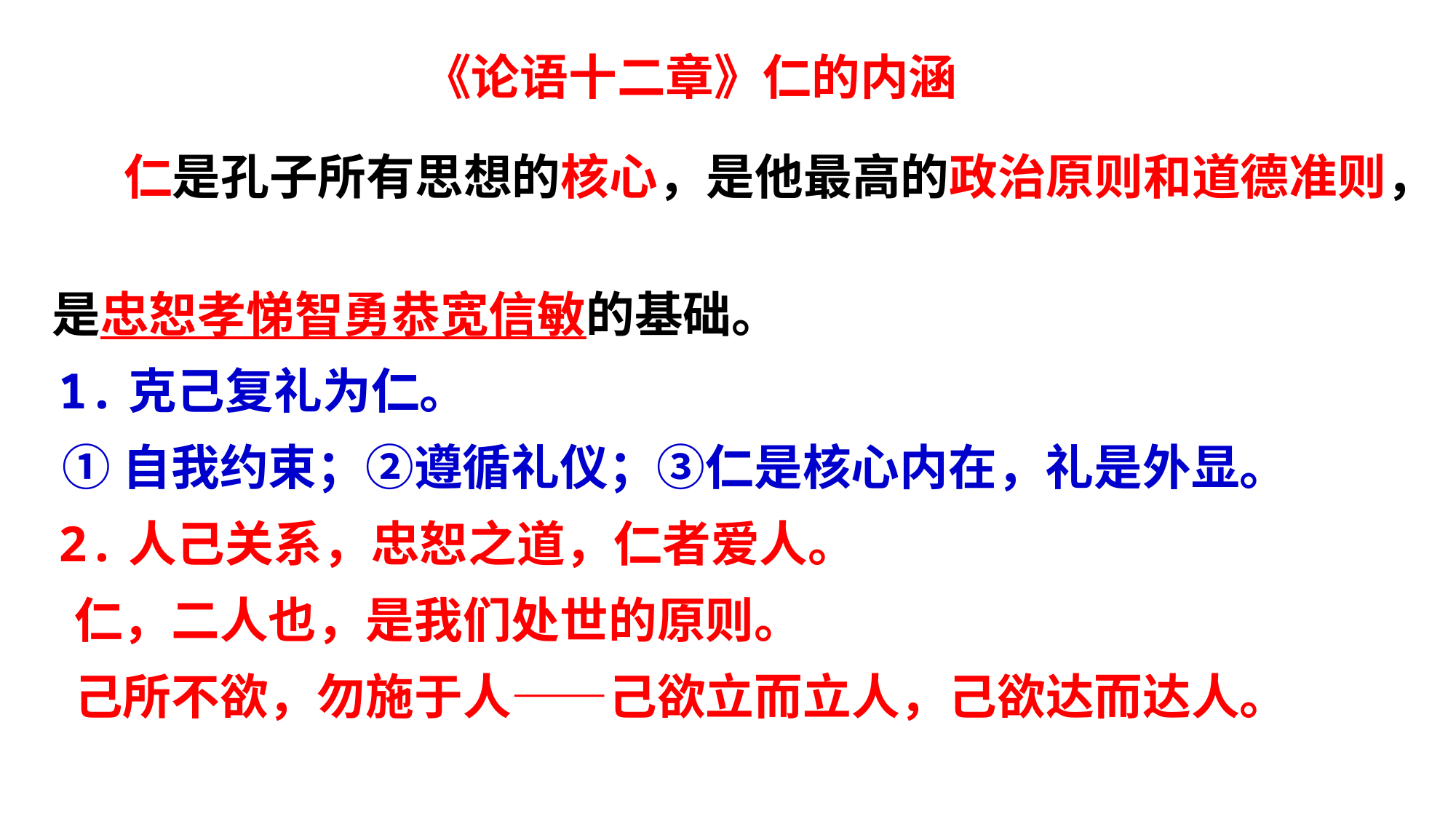

# 《论语十二章》仁的内涵
        仁是孔子所有思想的核心，是他最高的政治原则和道德准则，
 是忠恕孝悌智勇恭宽信敏的基础。
 1.克己复礼为仁。
   ①自我约束；②遵循礼仪；③仁是核心内在，礼是外显。
 2.人己关系，忠恕之道，仁者爱人。
   仁，二人也，是我们处世的原则。
   己所不欲，勿施于人——己欲立而立人，己欲达而达人。